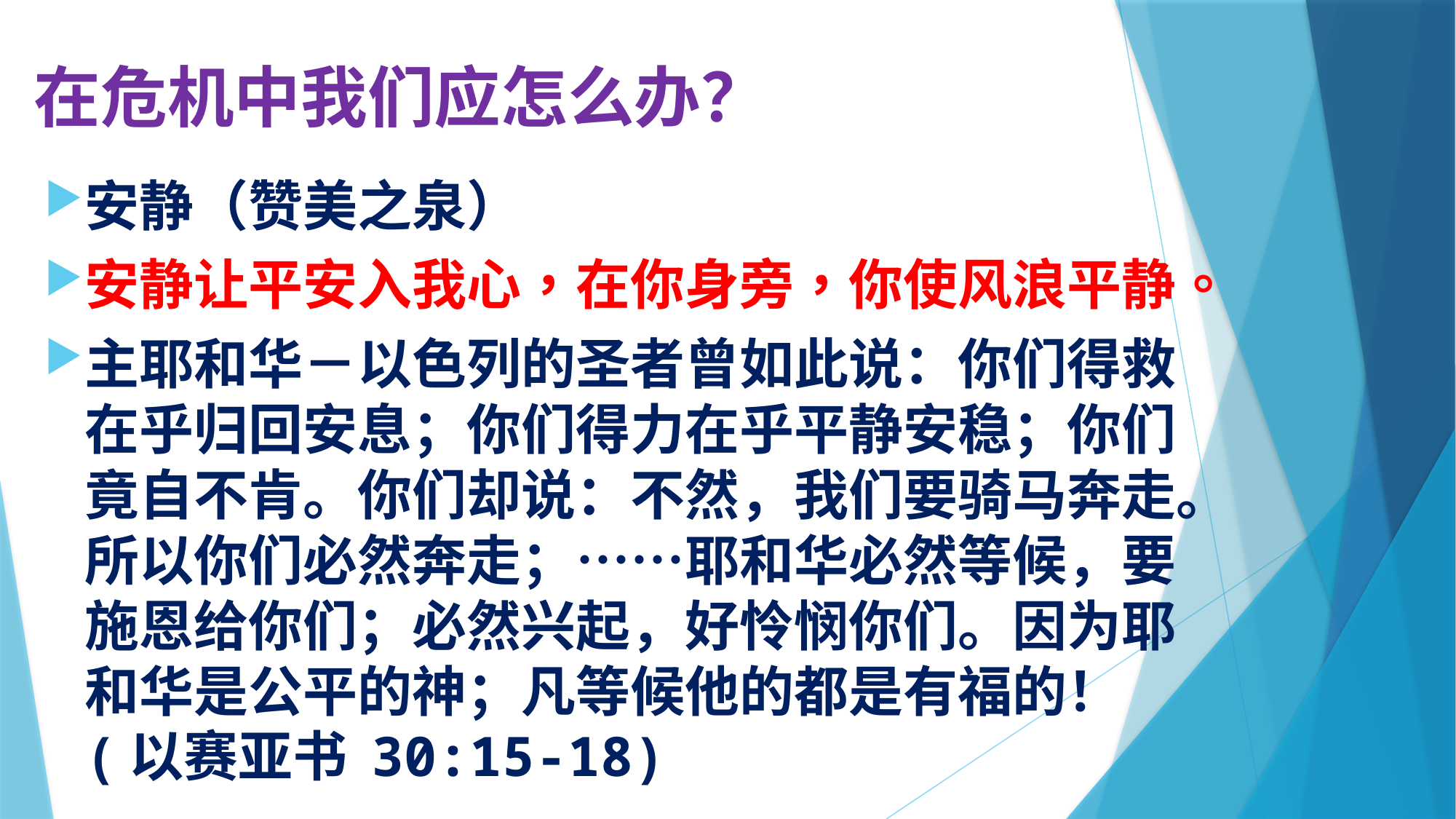

# 在危机中我们应怎么办？
安静（赞美之泉）
安静让平安入我心，在你身旁，你使风浪平静。
主耶和华－以色列的圣者曾如此说：你们得救在乎归回安息；你们得力在乎平静安稳；你们竟自不肯。你们却说：不然，我们要骑马奔走。所以你们必然奔走；……耶和华必然等候，要施恩给你们；必然兴起，好怜悯你们。因为耶和华是公平的神；凡等候他的都是有福的！(以赛亚书 30:15-18)